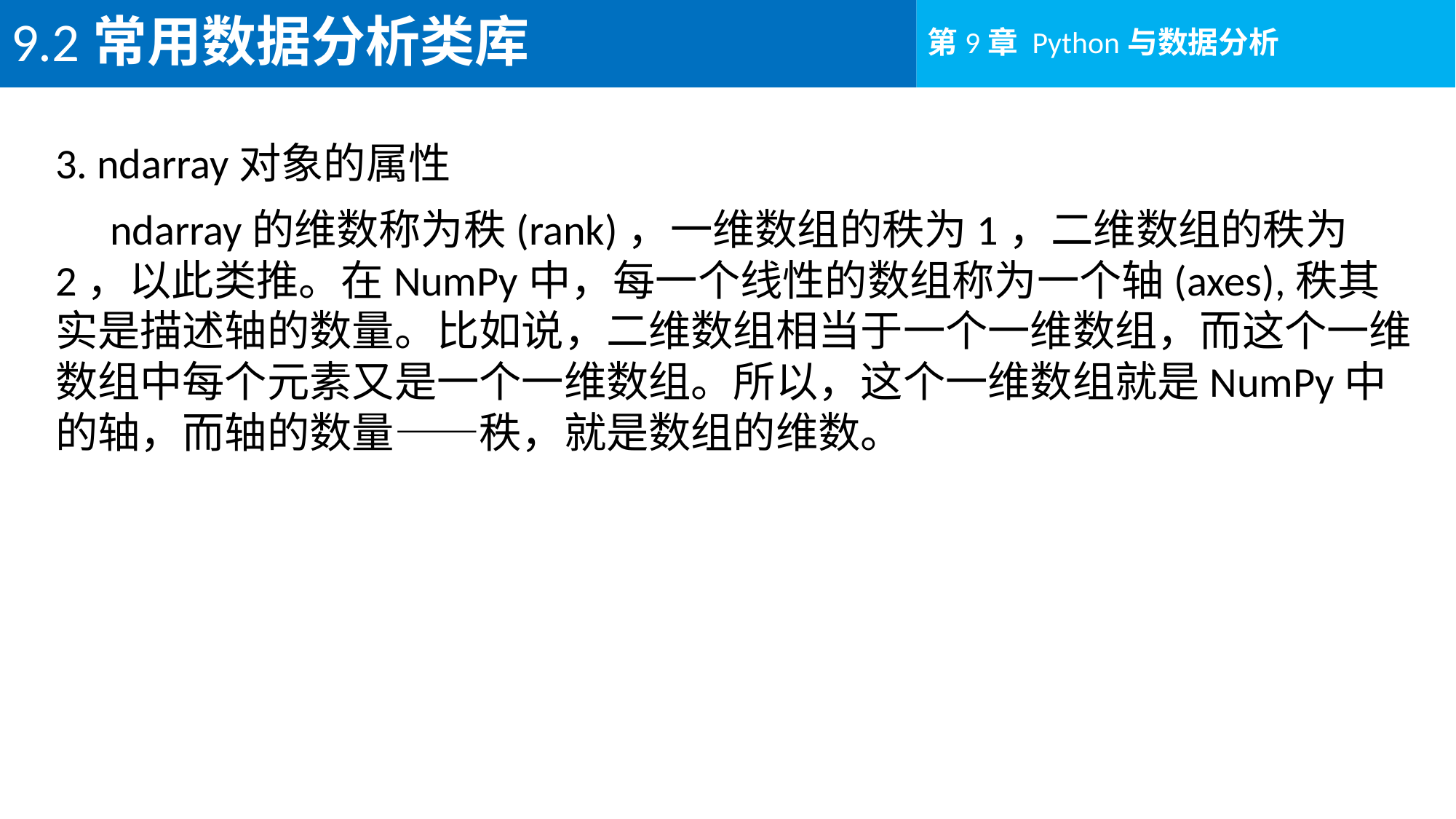

# 9.2常用数据分析类库
3. ndarray对象的属性
ndarray的维数称为秩(rank)，一维数组的秩为1，二维数组的秩为2，以此类推。在NumPy中，每一个线性的数组称为一个轴(axes),秩其实是描述轴的数量。比如说，二维数组相当于一个一维数组，而这个一维数组中每个元素又是一个一维数组。所以，这个一维数组就是NumPy中的轴，而轴的数量——秩，就是数组的维数。